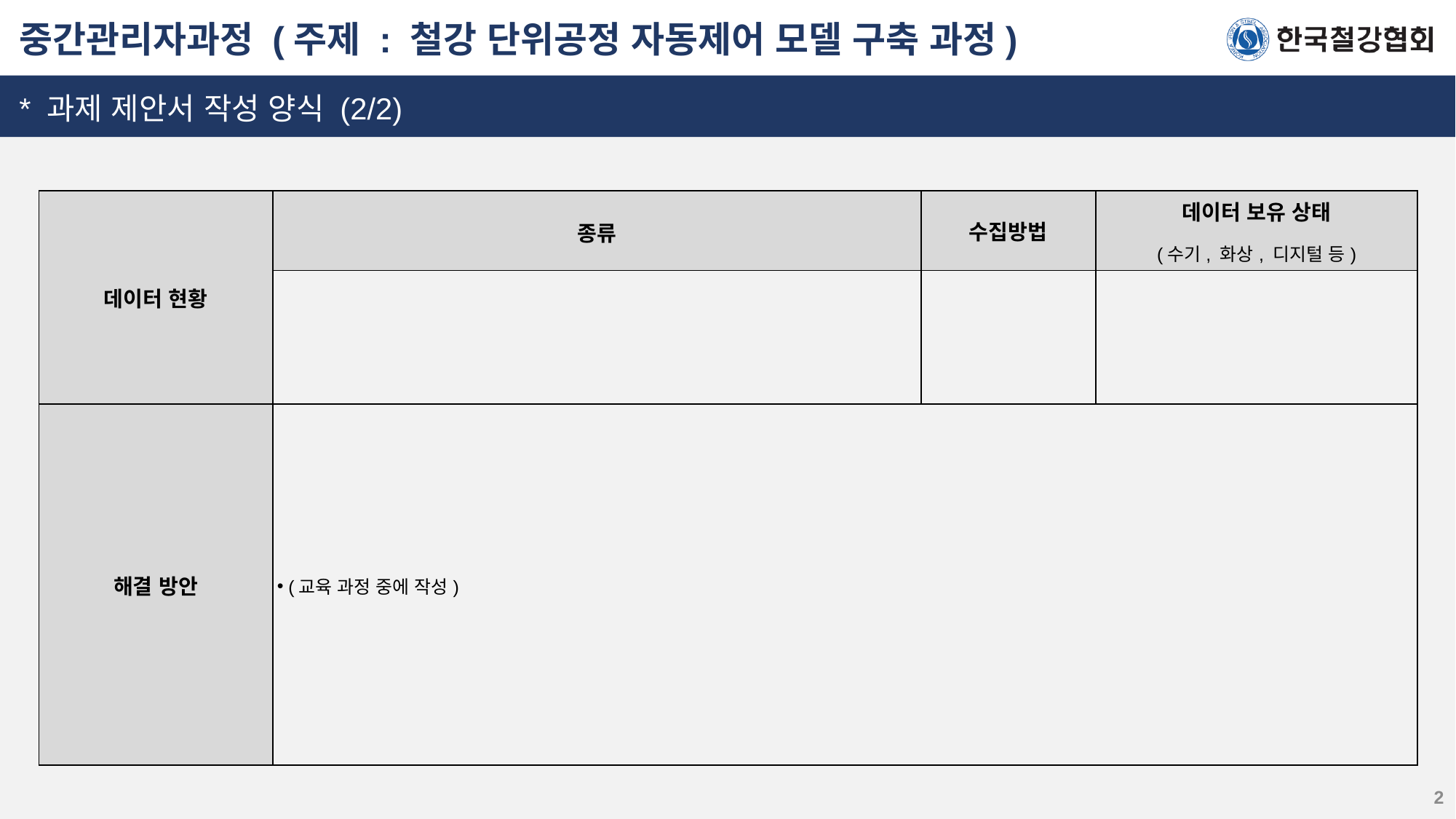

중간관리자과정 (주제 : 철강 단위공정 자동제어 모델 구축 과정)
* 과제 제안서 작성 양식 (2/2)
| 데이터 현황 | 종류 | 수집방법 | 데이터 보유 상태 (수기, 화상, 디지털 등) |
| --- | --- | --- | --- |
|  |  |  |  |
| 해결 방안 | (교육 과정 중에 작성) | 원통형기술담당 (박필규 담당) | 이재륭 교수 |